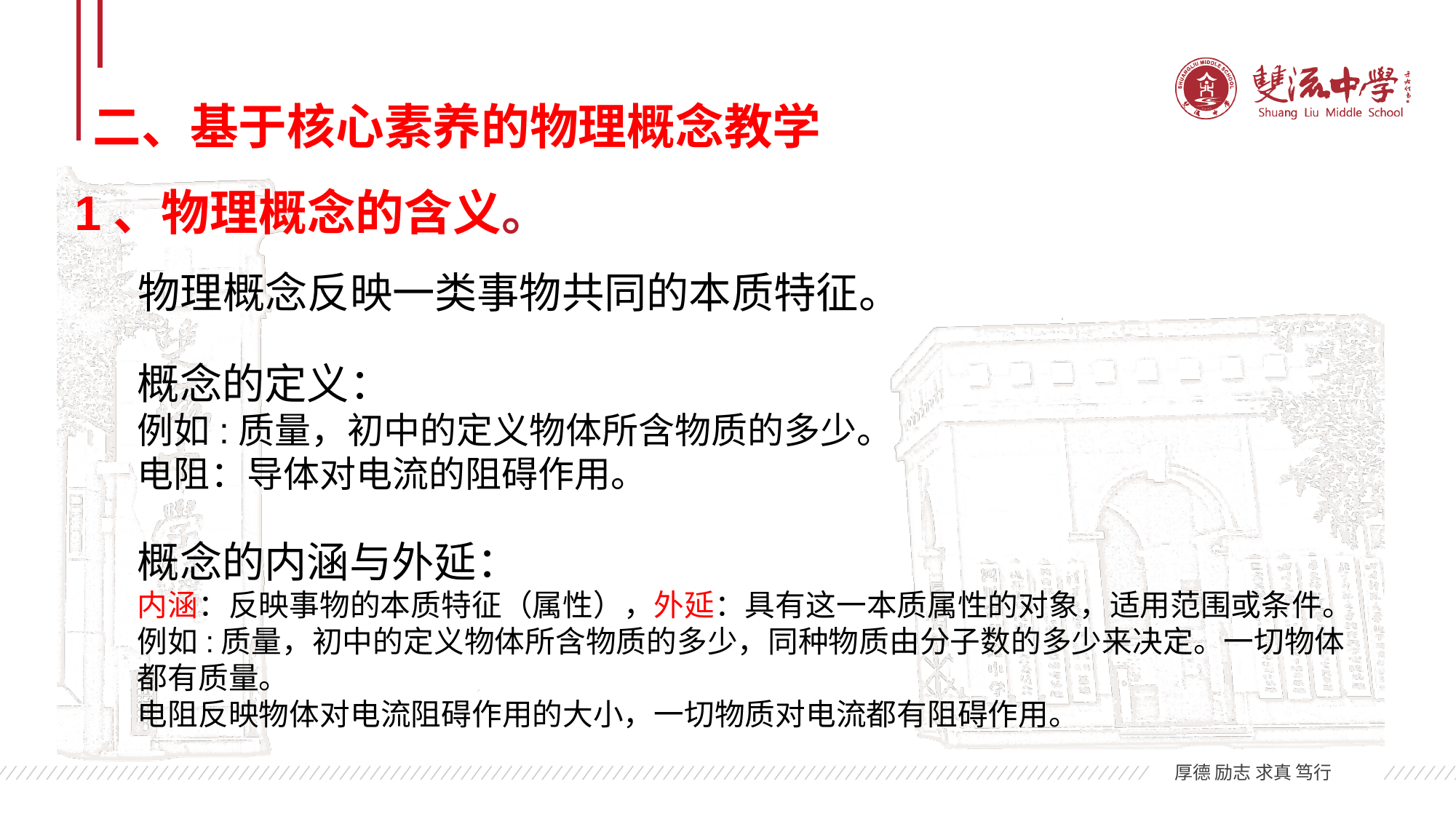

二、基于核心素养的物理概念教学
1、物理概念的含义。
物理概念反映一类事物共同的本质特征。
概念的定义：
例如:质量，初中的定义物体所含物质的多少。
电阻：导体对电流的阻碍作用。
概念的内涵与外延：
内涵：反映事物的本质特征（属性），外延：具有这一本质属性的对象，适用范围或条件。
例如:质量，初中的定义物体所含物质的多少，同种物质由分子数的多少来决定。一切物体都有质量。
电阻反映物体对电流阻碍作用的大小，一切物质对电流都有阻碍作用。